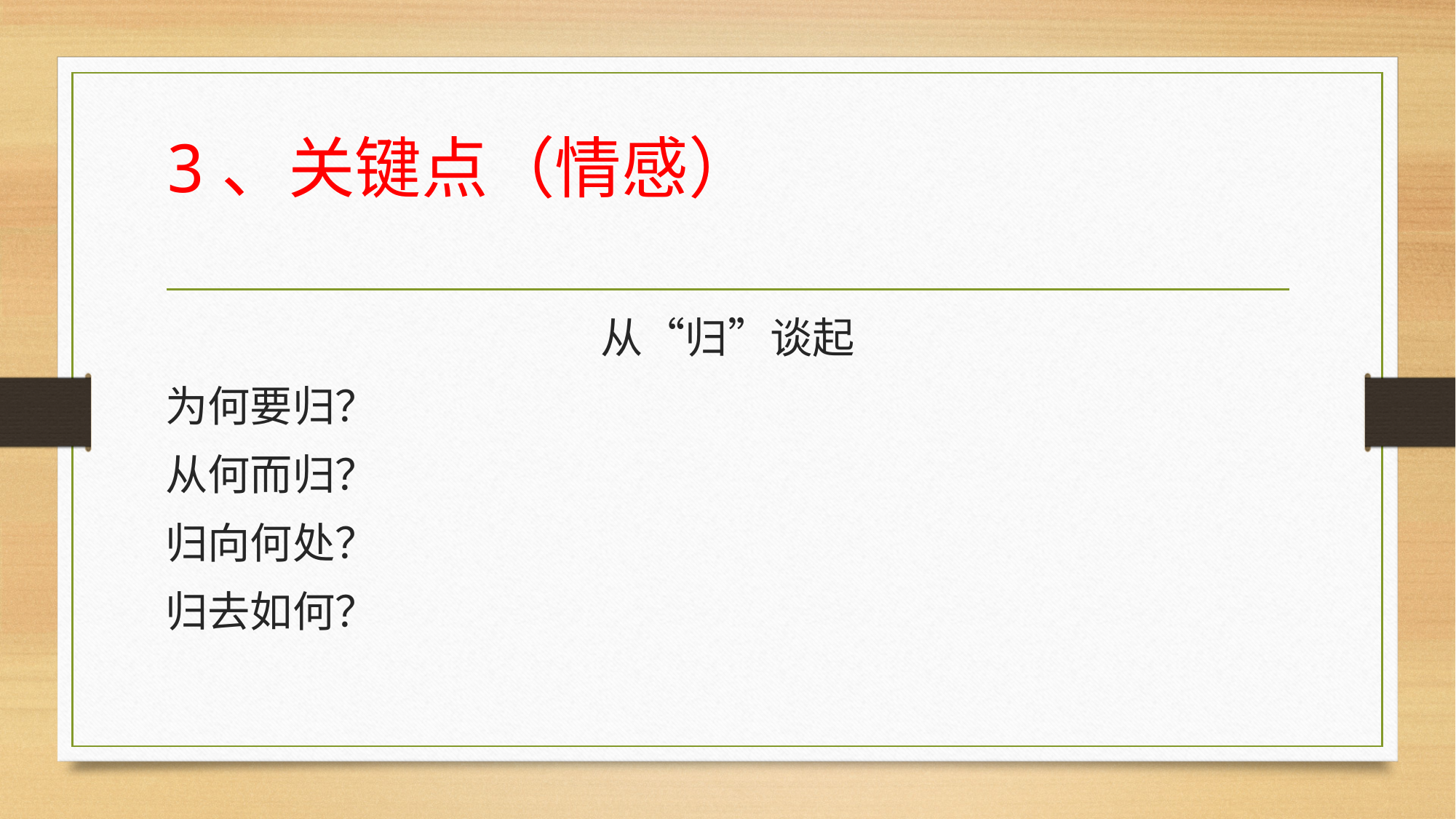

# 3、关键点（情感）
从“归”谈起
为何要归？
从何而归？
归向何处？
归去如何？